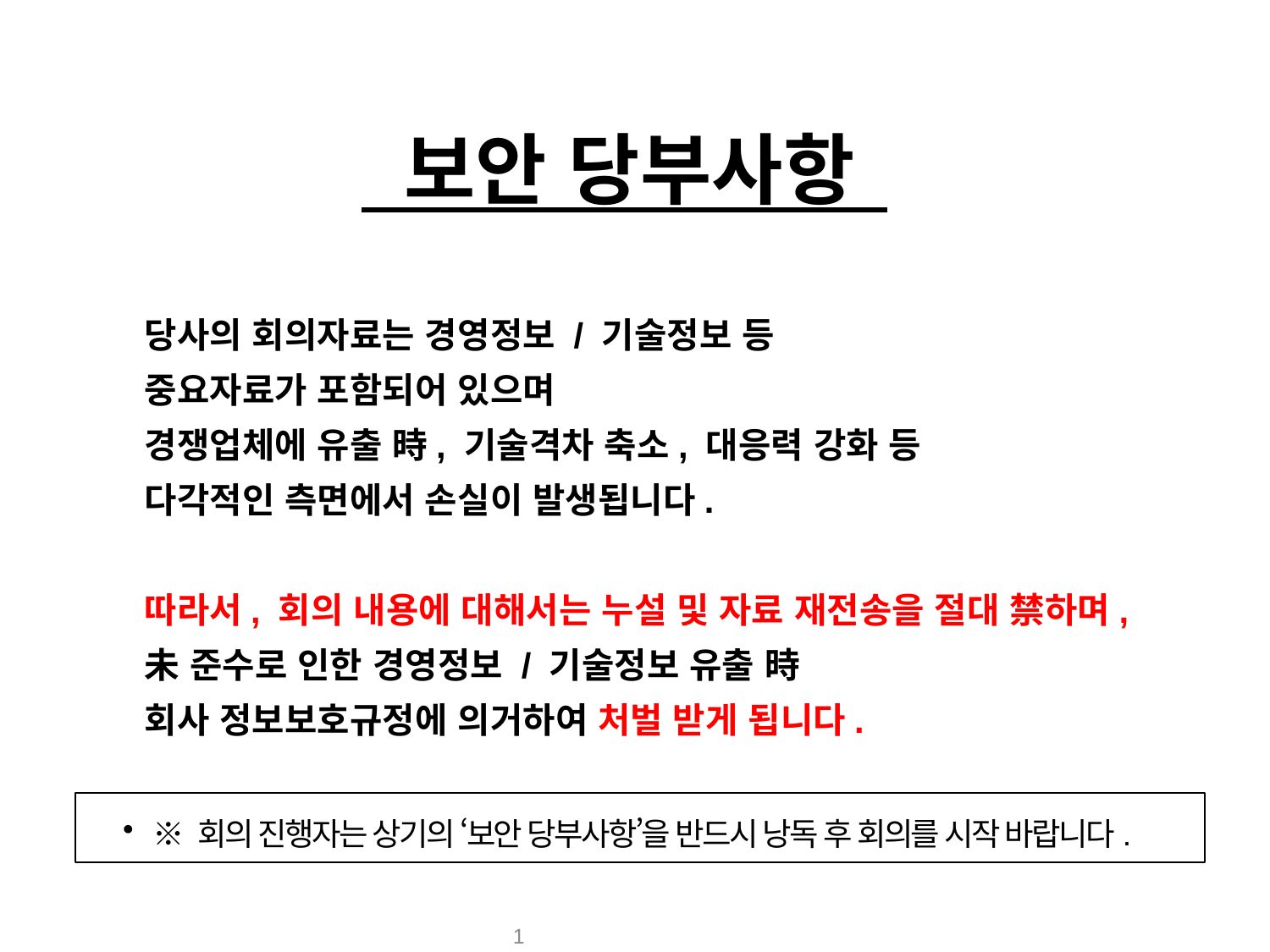

보안 당부사항
당사의 회의자료는 경영정보 / 기술정보 등
중요자료가 포함되어 있으며
경쟁업체에 유출 時, 기술격차 축소, 대응력 강화 등
다각적인 측면에서 손실이 발생됩니다.
 
따라서, 회의 내용에 대해서는 누설 및 자료 재전송을 절대 禁하며,
未 준수로 인한 경영정보 / 기술정보 유출 時
회사 정보보호규정에 의거하여 처벌 받게 됩니다.
※ 회의 진행자는 상기의 ‘보안 당부사항’을 반드시 낭독 후 회의를 시작 바랍니다.
1